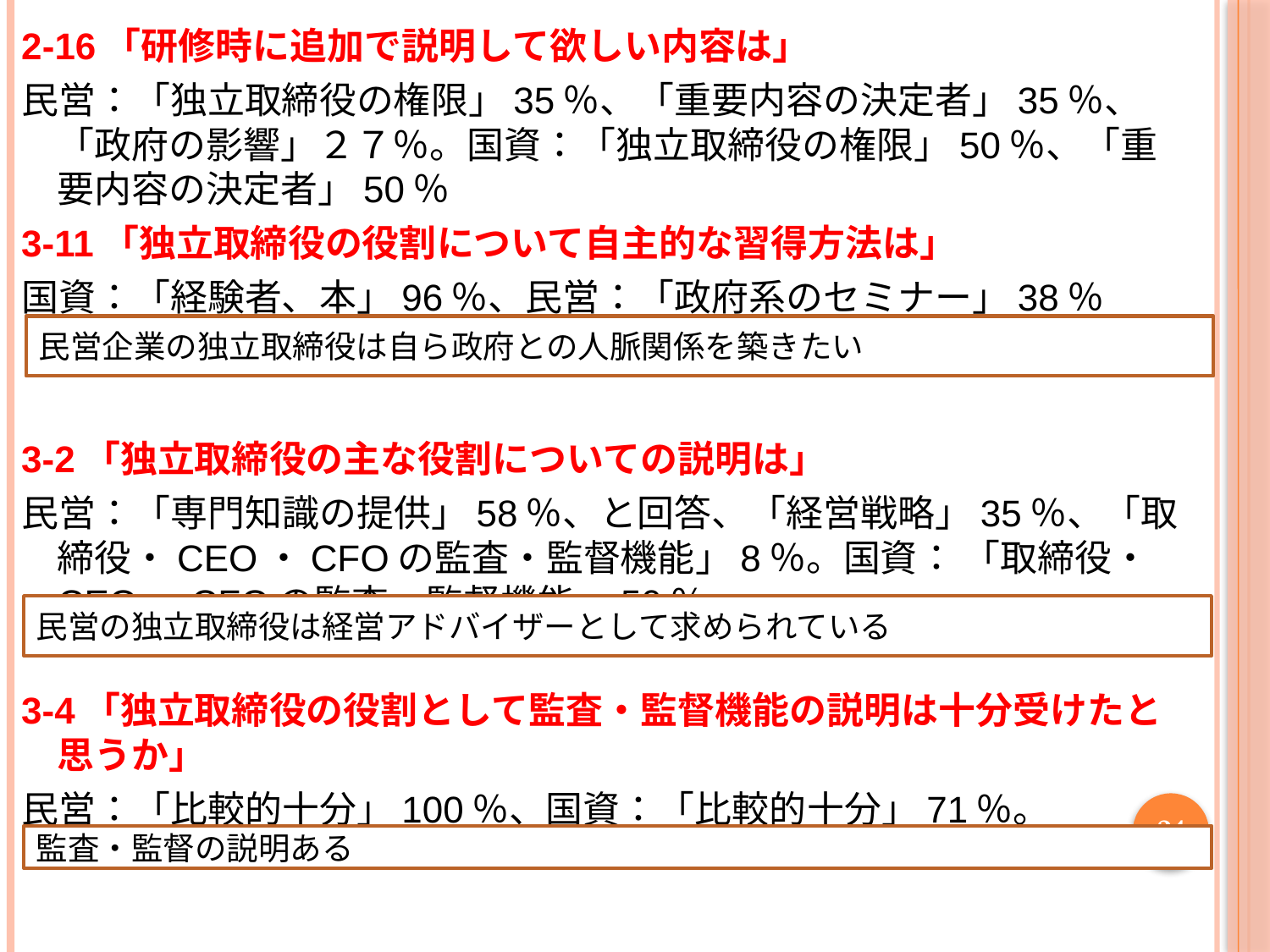

2‐16「研修時に追加で説明して欲しい内容は」
民営：「独立取締役の権限」35％、「重要内容の決定者」35％、「政府の影響」２７％。国資：「独立取締役の権限」50％、「重要内容の決定者」50％
3‐11「独立取締役の役割について自主的な習得方法は」
国資：「経験者、本」96％、民営：「政府系のセミナー」38％

3‐2「独立取締役の主な役割についての説明は」
民営：「専門知識の提供」58％、と回答、「経営戦略」35％、「取締役・CEO・CFOの監査・監督機能」8％。国資： 「取締役・CEO・CFOの監査・監督機能」50％

3‐4「独立取締役の役割として監査・監督機能の説明は十分受けたと思うか」
民営：「比較的十分」100％、国資：「比較的十分」71％。

民営企業の独立取締役は自ら政府との人脈関係を築きたい
民営の独立取締役は経営アドバイザーとして求められている
24
監査・監督の説明ある